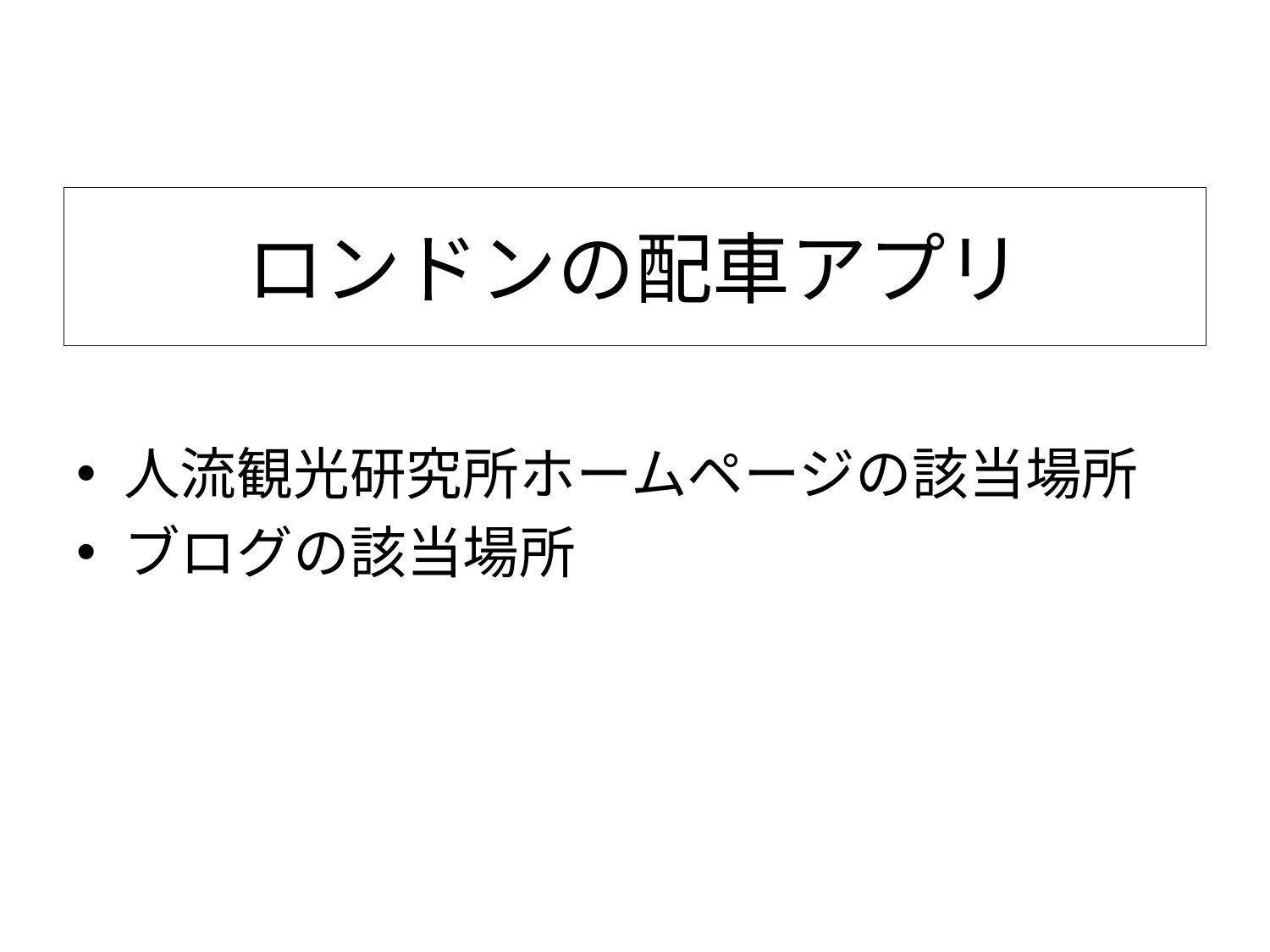

# ロンドンの配車アプリ
人流観光研究所ホームページの該当場所
ブログの該当場所